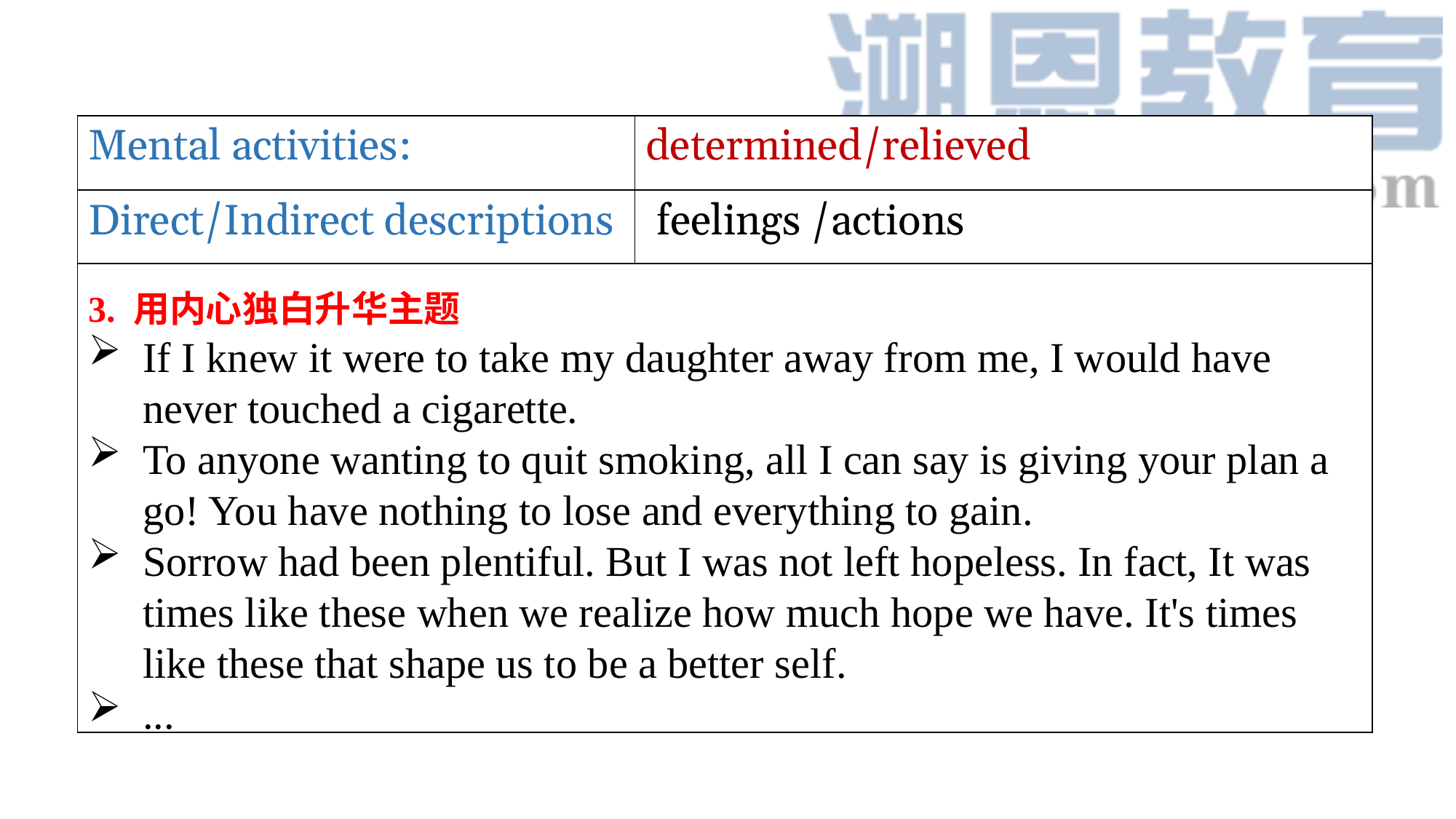

| Mental activities: | determined/relieved |
| --- | --- |
| Direct/Indirect descriptions | feelings /actions |
|  |  |

3. 用内心独白升华主题
If I knew it were to take my daughter away from me, I would have never touched a cigarette.
To anyone wanting to quit smoking, all I can say is giving your plan a go! You have nothing to lose and everything to gain.
Sorrow had been plentiful. But I was not left hopeless. In fact, It was times like these when we realize how much hope we have. It's times like these that shape us to be a better self.
...